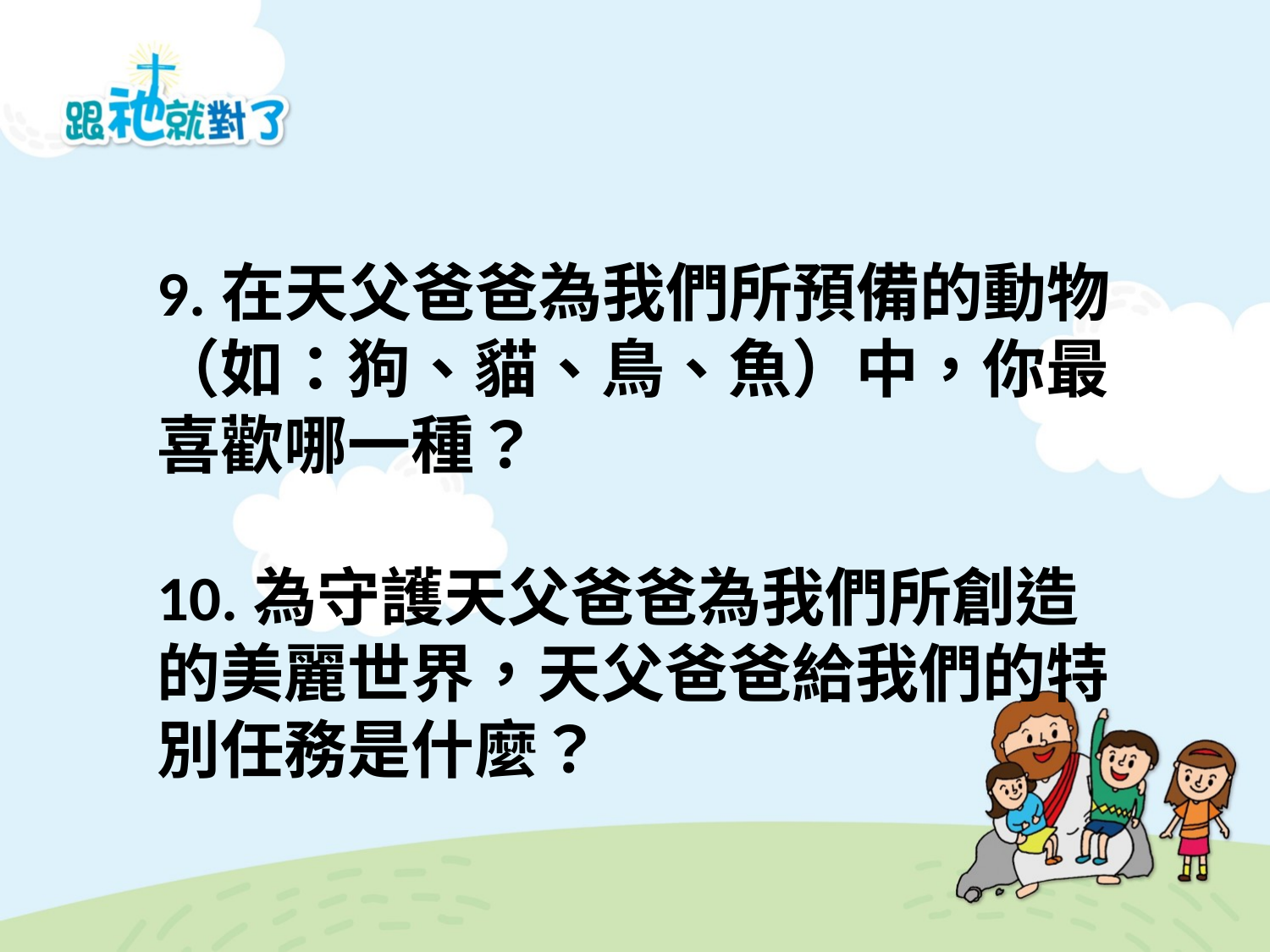

9.在天父爸爸為我們所預備的動物（如：狗、貓、鳥、魚）中，你最喜歡哪一種？

10.為守護天父爸爸為我們所創造的美麗世界，天父爸爸給我們的特別任務是什麼？